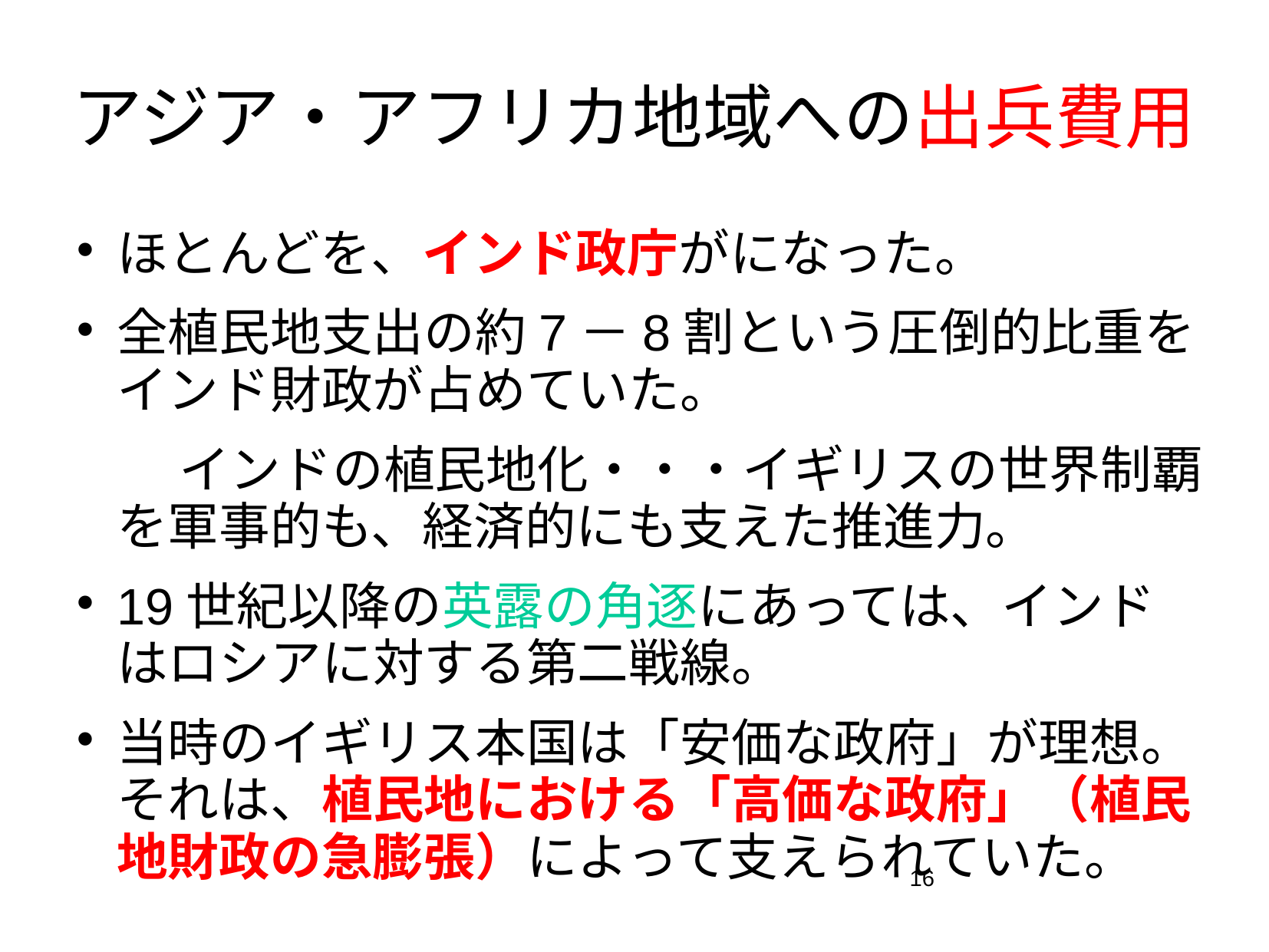

# アジア・アフリカ地域への出兵費用
ほとんどを、インド政庁がになった。
全植民地支出の約7－8割という圧倒的比重をインド財政が占めていた。
　　インドの植民地化・・・イギリスの世界制覇を軍事的も、経済的にも支えた推進力。
19世紀以降の英露の角逐にあっては、インドはロシアに対する第二戦線。
当時のイギリス本国は「安価な政府」が理想。それは、植民地における「高価な政府」（植民地財政の急膨張）によって支えられていた。
16